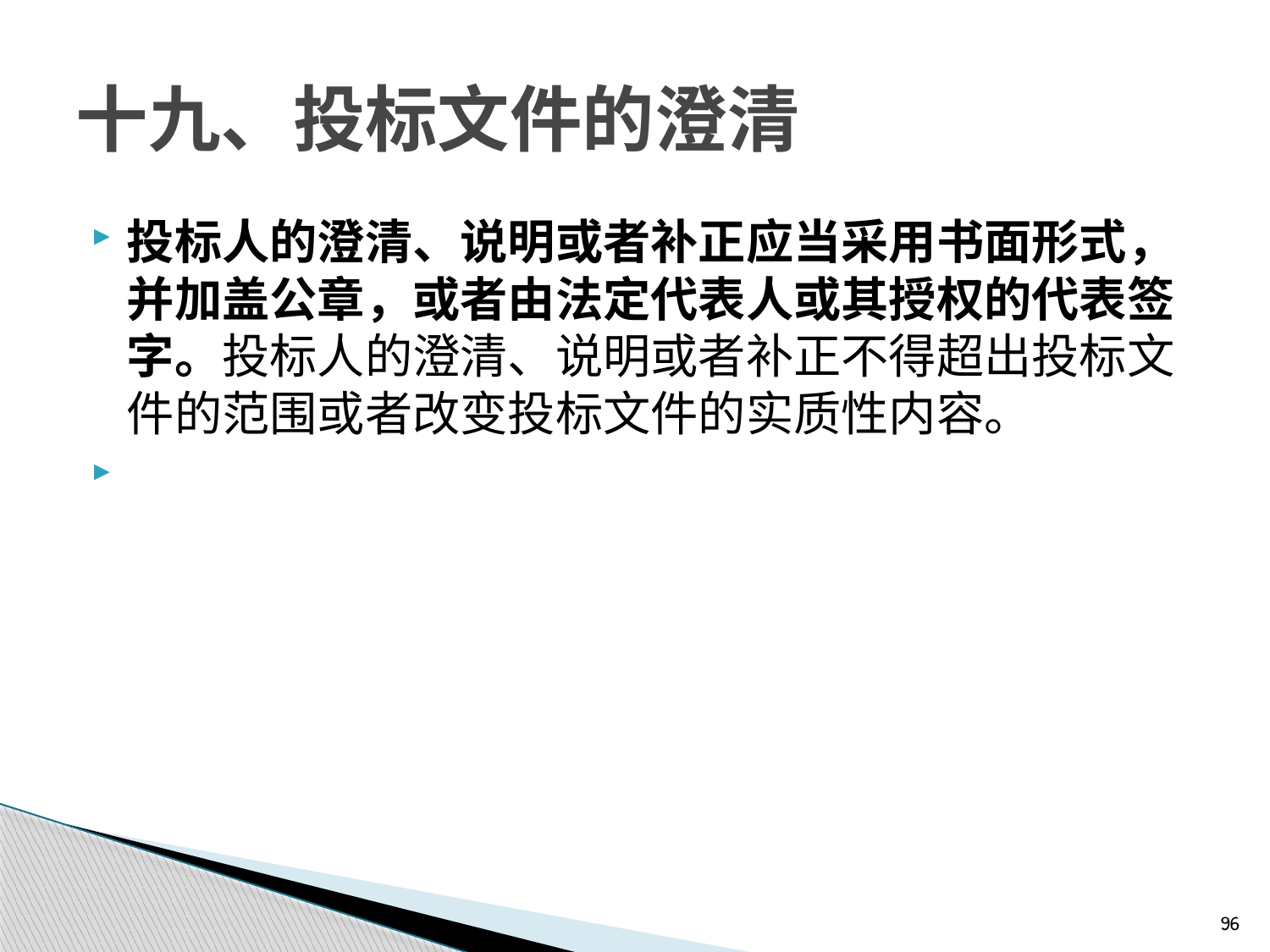

# 十九、投标文件的澄清
投标人的澄清、说明或者补正应当采用书面形式，并加盖公章，或者由法定代表人或其授权的代表签字。投标人的澄清、说明或者补正不得超出投标文件的范围或者改变投标文件的实质性内容。

96